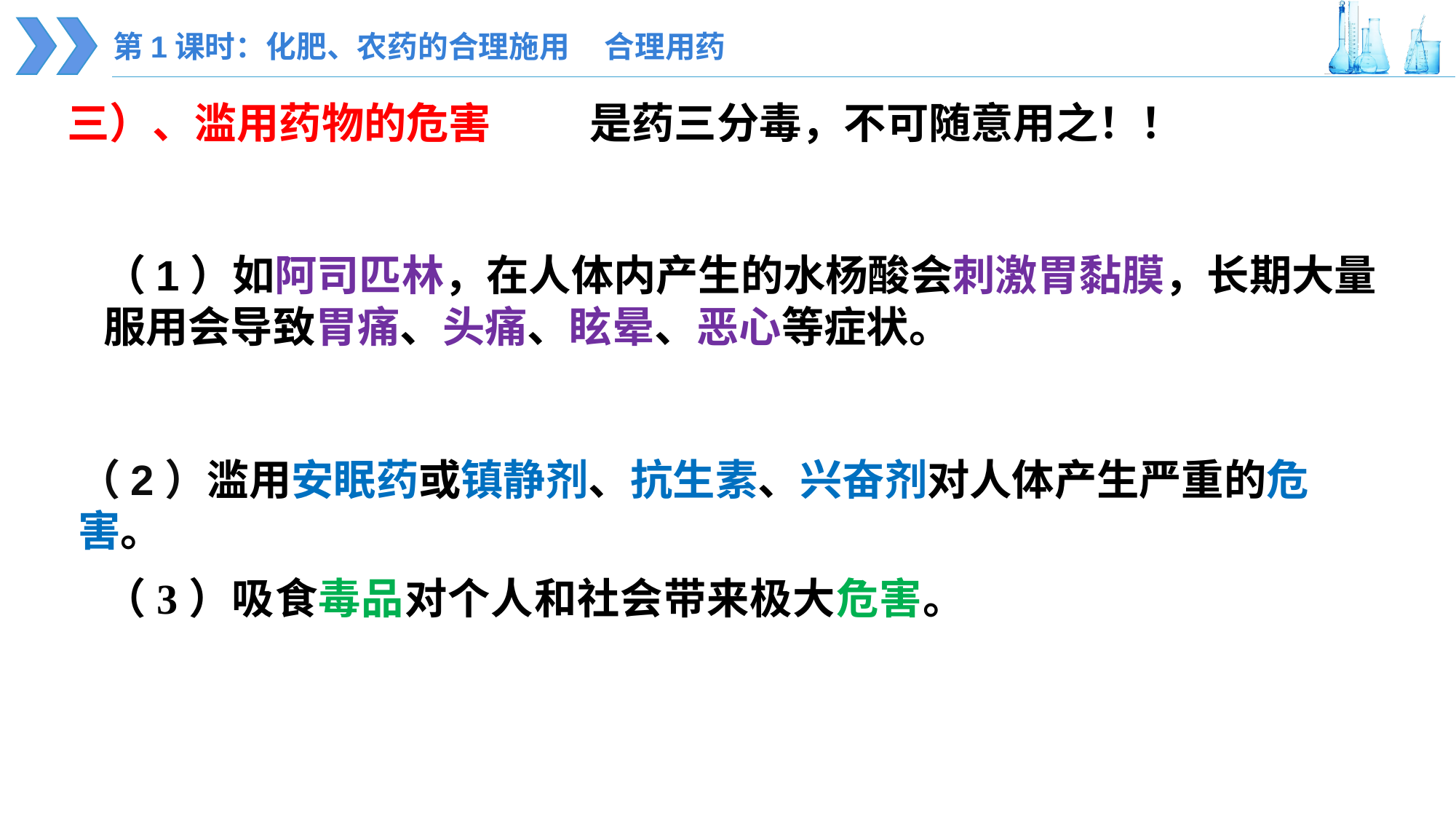

第1课时：化肥、农药的合理施用     合理用药

三）、滥用药物的危害
是药三分毒，不可随意用之！！
（1）如阿司匹林，在人体内产生的水杨酸会刺激胃黏膜，长期大量服用会导致胃痛、头痛、眩晕、恶心等症状。
（2）滥用安眠药或镇静剂、抗生素、兴奋剂对人体产生严重的危害。
（3）吸食毒品对个人和社会带来极大危害。